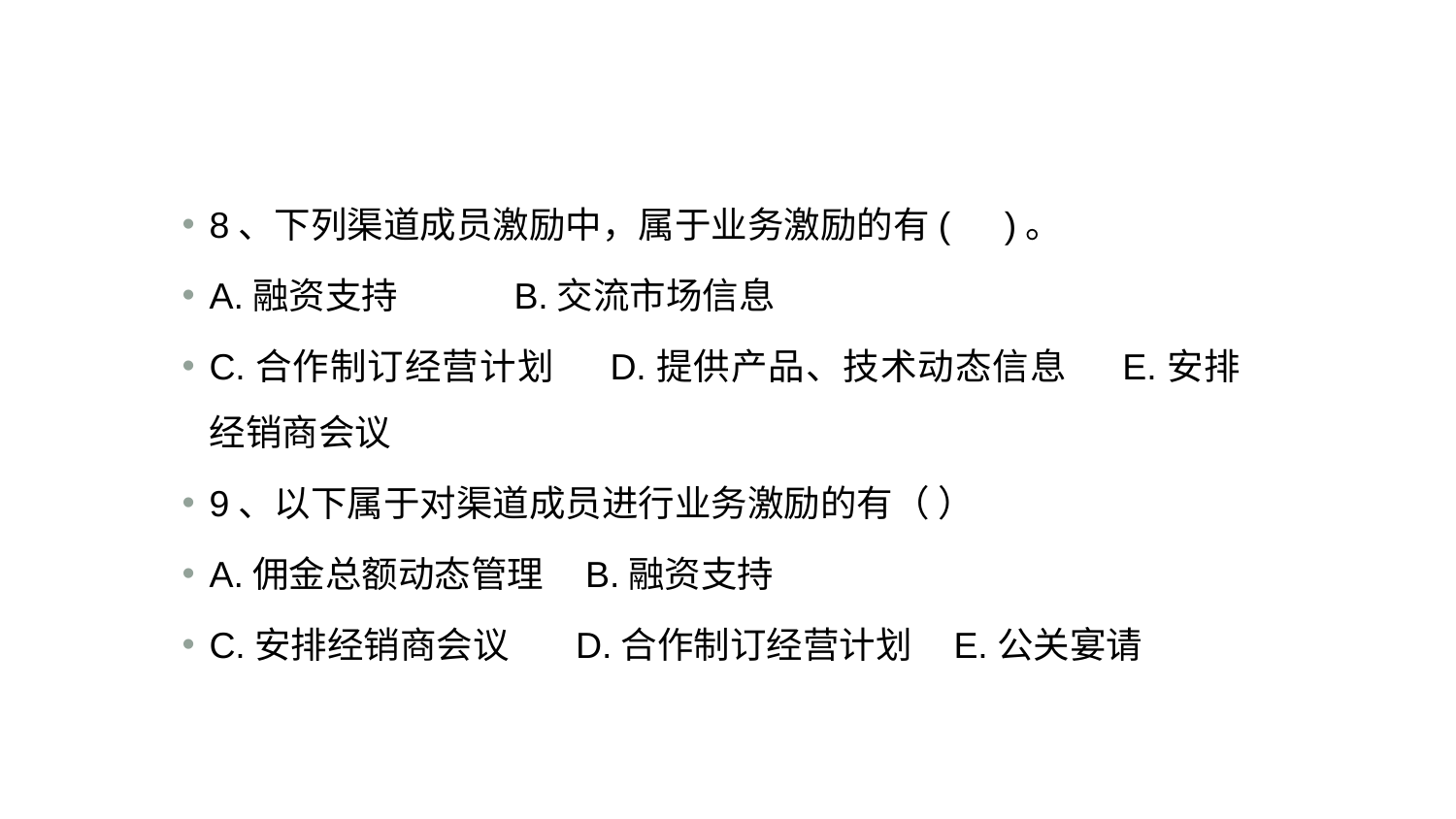

#
8、下列渠道成员激励中，属于业务激励的有(　)。
A.融资支持             B.交流市场信息
C.合作制订经营计划     D.提供产品、技术动态信息     E.安排经销商会议
9、以下属于对渠道成员进行业务激励的有（ ）
A.佣金总额动态管理    B.融资支持
C.安排经销商会议       D.合作制订经营计划    E.公关宴请